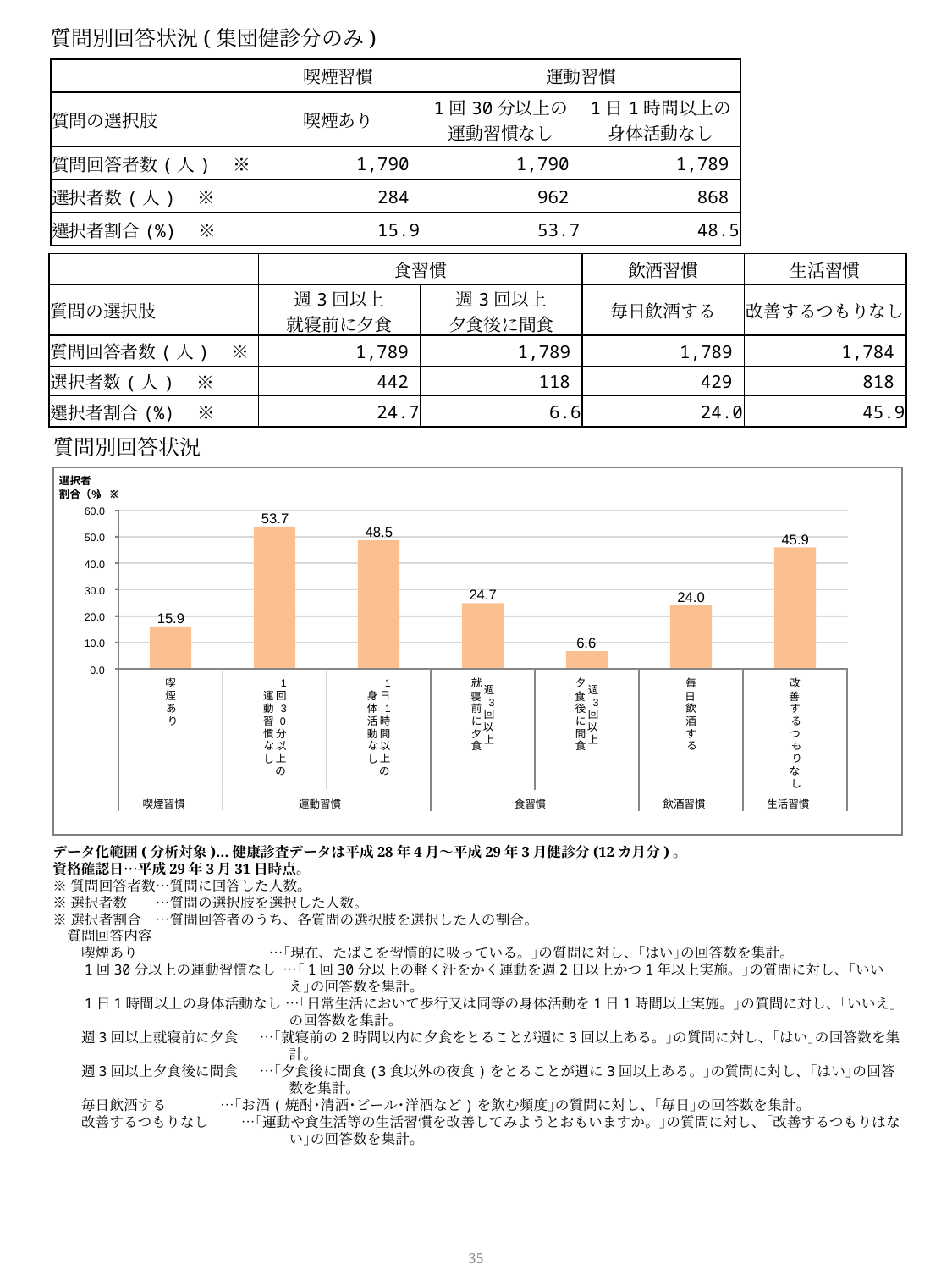

質問別回答状況(集団健診分のみ)
|  | 喫煙習慣 | 運動習慣 |  |
| --- | --- | --- | --- |
| 質問の選択肢 | 喫煙あり | 1回30分以上の 運動習慣なし | 1日1時間以上の 身体活動なし |
| 質問回答者数(人)　※ | 1,790 | 1,790 | 1,789 |
| 選択者数(人)　※ | 284 | 962 | 868 |
| 選択者割合(%)　※ | 15.9 | 53.7 | 48.5 |
|  | 食習慣 |  | 飲酒習慣 | 生活習慣 |
| --- | --- | --- | --- | --- |
| 質問の選択肢 | 週3回以上 就寝前に夕食 | 週3回以上 夕食後に間食 | 毎日飲酒する | 改善するつもりなし |
| 質問回答者数(人)　※ | 1,789 | 1,789 | 1,789 | 1,784 |
| 選択者数(人)　※ | 442 | 118 | 429 | 818 |
| 選択者割合(%)　※ | 24.7 | 6.6 | 24.0 | 45.9 |
質問別回答状況

選択者
割合（
%
）
※
60.0
53.7

48.5

45.9
50.0
40.0
30.0
24.7
24.0
15.9
20.0
6.6
10.0
0.0

喫
1
1
就
夕
毎
改
週
週
煙
運
回
身
日
寝
食
日
善
3
3
あ
3
1
前
後
飲
す
動
体
回
回
り
習
活
時
に
に
酒
る
0
以
以
慣
分
動
間
夕
間
す
つ
上
上
な
以
な
以
食
食
る
も
上
上
り
し
し
の
の
な
し

喫煙習慣
運動習慣
食習慣
飲酒習慣
生活習慣
データ化範囲(分析対象)…健康診査データは平成28年4月～平成29年3月健診分(12カ月分)。
資格確認日…平成29年3月31日時点。
※質問回答者数…質問に回答した人数。
※選択者数　　…質問の選択肢を選択した人数。
※選択者割合　…質問回答者のうち、各質問の選択肢を選択した人の割合。
　質問回答内容
　　喫煙あり　　　　　　　　　 …｢現在、たばこを習慣的に吸っている。｣の質問に対し、｢はい｣の回答数を集計。
　　1回30分以上の運動習慣なし  …｢1回30分以上の軽く汗をかく運動を週2日以上かつ1年以上実施。｣の質問に対し、｢いいえ｣の回答数を集計。
　　1日1時間以上の身体活動なし …｢日常生活において歩行又は同等の身体活動を1日1時間以上実施。｣の質問に対し、｢いいえ｣の回答数を集計。
　　週3回以上就寝前に夕食      …｢就寝前の2時間以内に夕食をとることが週に3回以上ある。｣の質問に対し、｢はい｣の回答数を集計。
　　週3回以上夕食後に間食      …｢夕食後に間食(3食以外の夜食)をとることが週に3回以上ある。｣の質問に対し、｢はい｣の回答数を集計。
　　毎日飲酒する               …｢お酒(焼酎･清酒･ビール･洋酒など)を飲む頻度｣の質問に対し、｢毎日｣の回答数を集計。
　　改善するつもりなし         …｢運動や食生活等の生活習慣を改善してみようとおもいますか。｣の質問に対し、｢改善するつもりはない｣の回答数を集計。
35